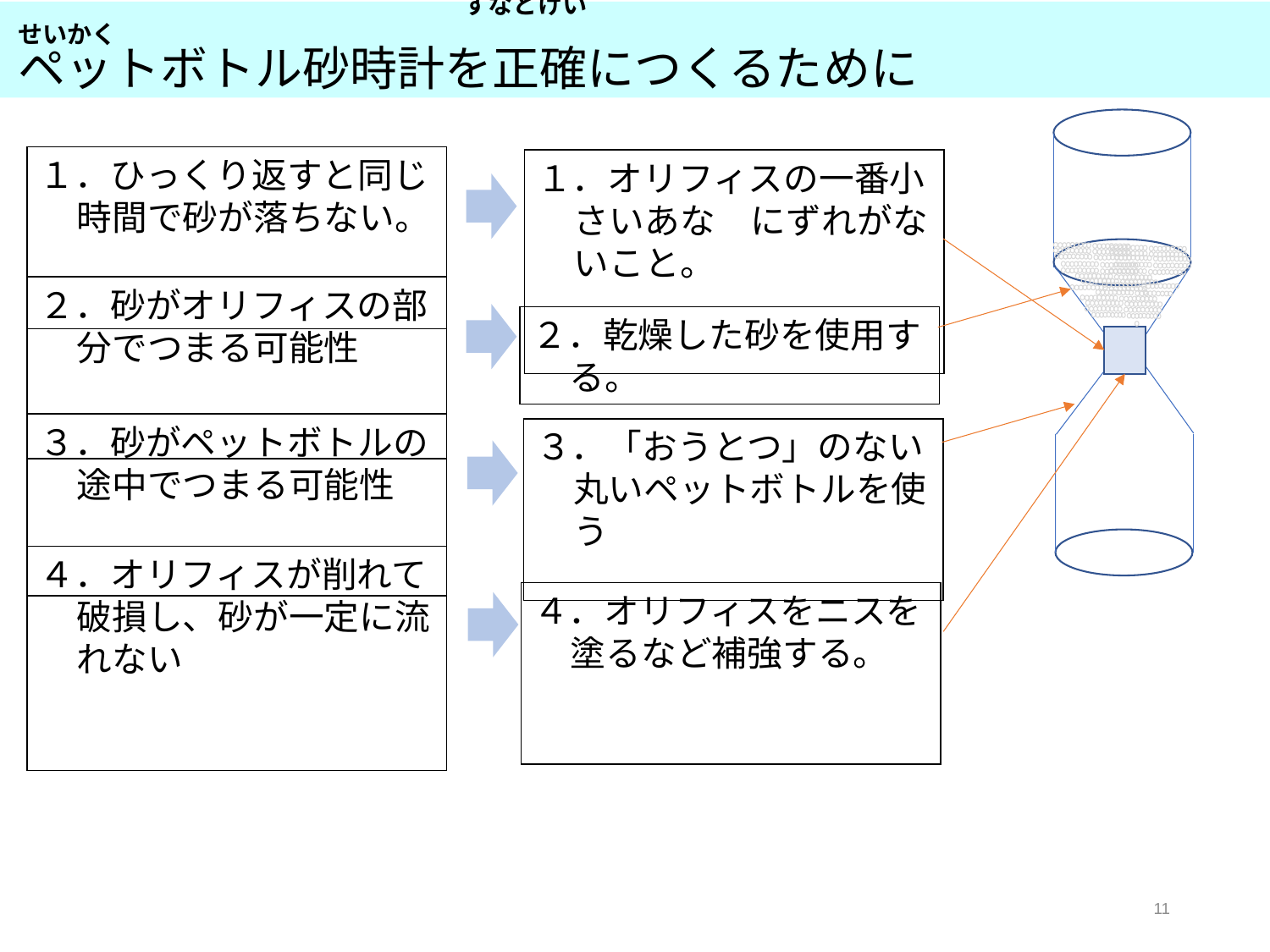

すなとけい　　　　　　せいかく
# ペットボトル砂時計を正確につくるために

１．ひっくり返すと同じ時間で砂が落ちない。
１．オリフィスの一番小さいあな　にずれがないこと。

２．砂がオリフィスの部分でつまる可能性

２．乾燥した砂を使用する。

４．オリフィスをニスを塗るなど補強する。

３．「おうとつ」のない丸いペットボトルを使う

３．砂がペットボトルの途中でつまる可能性
４．オリフィスが削れて破損し、砂が一定に流れない
11